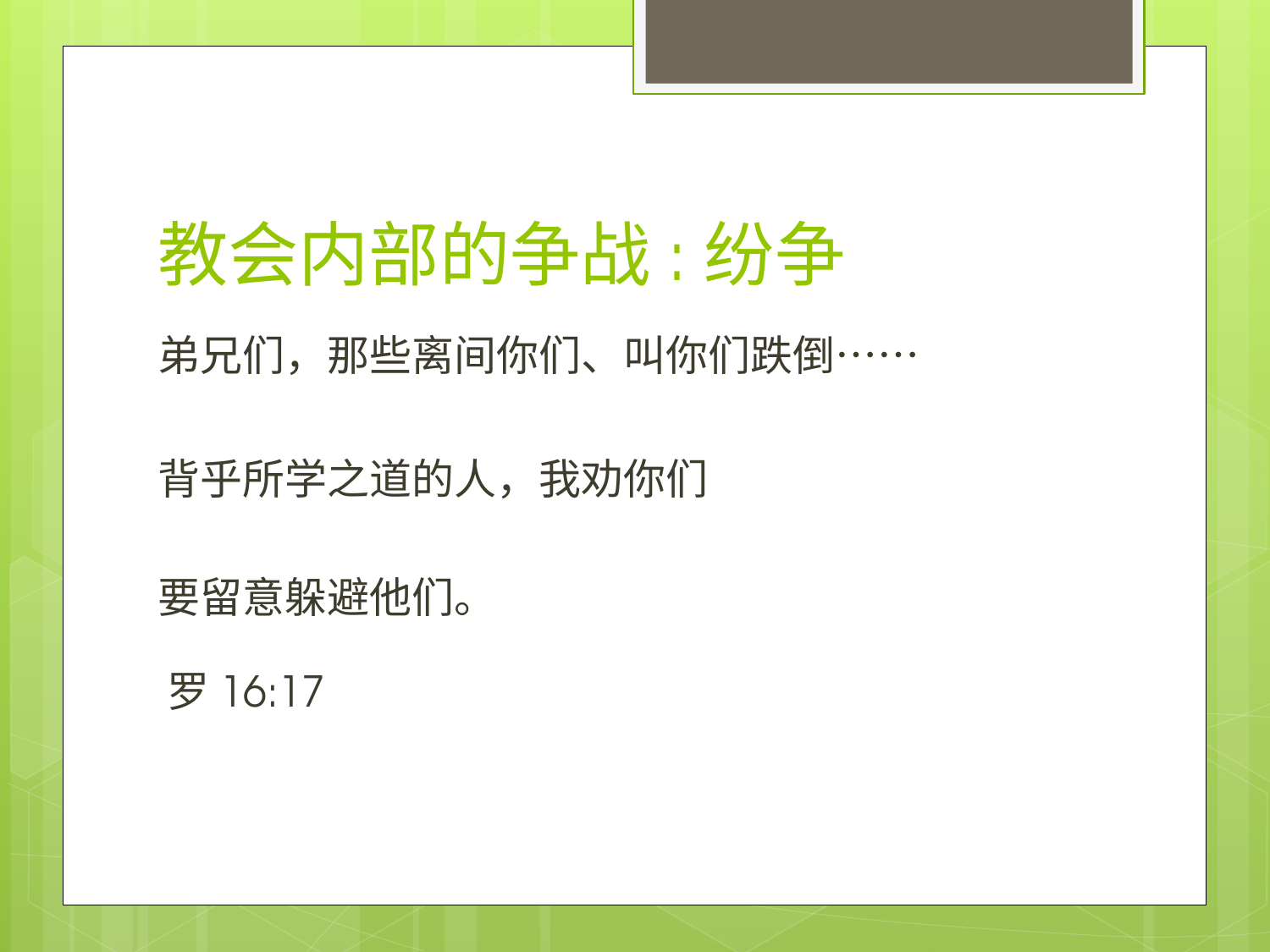

# 教会内部的争战:纷争
弟兄们，那些离间你们、叫你们跌倒……

背乎所学之道的人，我劝你们

要留意躲避他们。

罗16:17